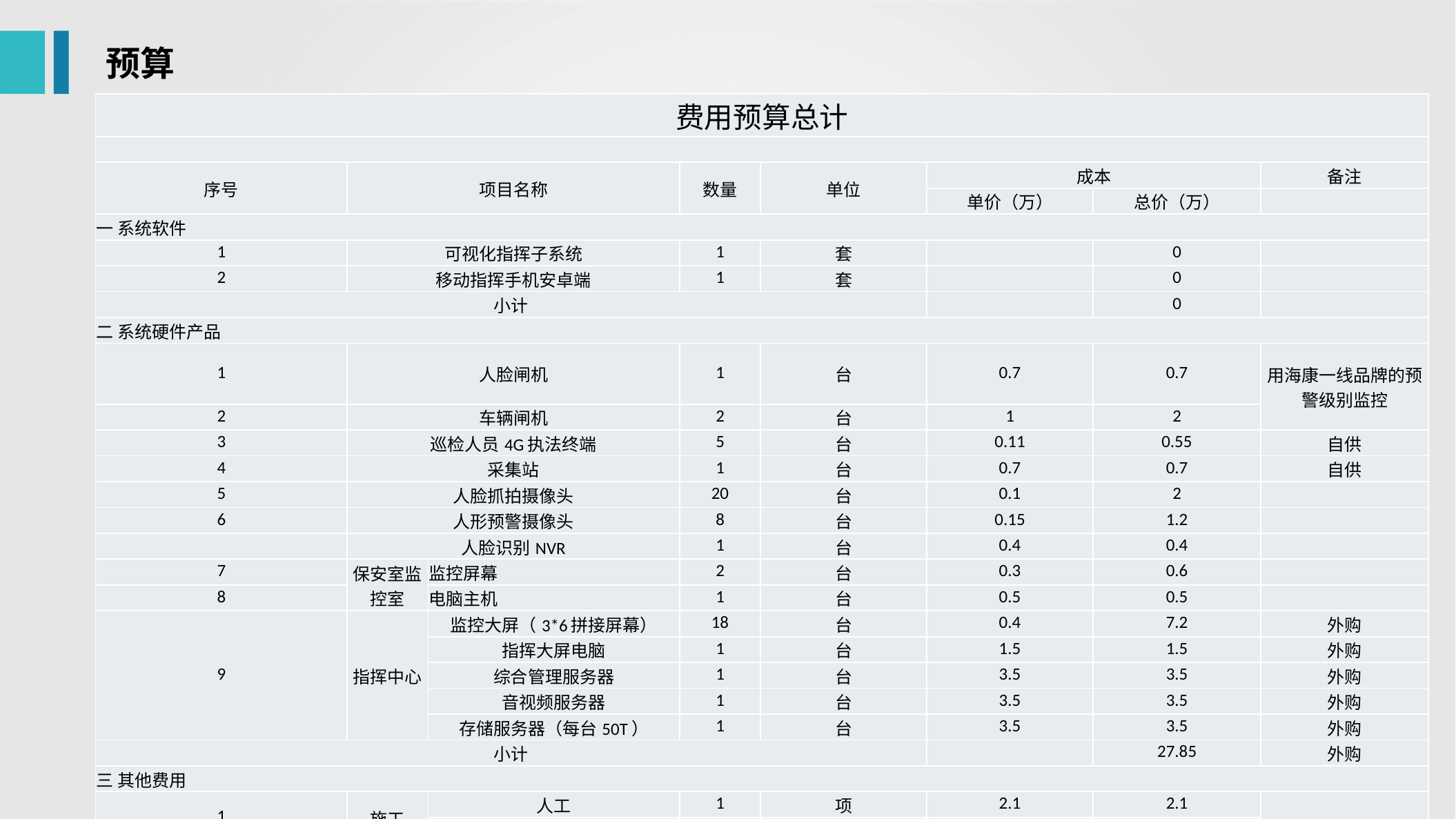

预算
| 费用预算总计 |  |  |  |  |  |  |  |
| --- | --- | --- | --- | --- | --- | --- | --- |
|  |  |  |  |  |  |  |  |
| 序号 | 项目名称 |  | 数量 | 单位 | 成本 |  | 备注 |
|  |  |  |  |  | 单价（万） | 总价（万） |  |
| 一 系统软件 |  |  |  |  |  |  |  |
| 1 | 可视化指挥子系统 |  | 1 | 套 |  | 0 |  |
| 2 | 移动指挥手机安卓端 |  | 1 | 套 |  | 0 |  |
| 小计 |  |  |  |  |  | 0 |  |
| 二 系统硬件产品 |  |  |  |  |  |  |  |
| 1 | 人脸闸机 |  | 1 | 台 | 0.7 | 0.7 | 用海康一线品牌的预警级别监控 |
| 2 | 车辆闸机 |  | 2 | 台 | 1 | 2 |  |
| 3 | 巡检人员4G执法终端 |  | 5 | 台 | 0.11 | 0.55 | 自供 |
| 4 | 采集站 |  | 1 | 台 | 0.7 | 0.7 | 自供 |
| 5 | 人脸抓拍摄像头 |  | 20 | 台 | 0.1 | 2 |  |
| 6 | 人形预警摄像头 |  | 8 | 台 | 0.15 | 1.2 |  |
|  | 人脸识别NVR |  | 1 | 台 | 0.4 | 0.4 |  |
| 7 | 保安室监控室 | 监控屏幕 | 2 | 台 | 0.3 | 0.6 |  |
| 8 |  | 电脑主机 | 1 | 台 | 0.5 | 0.5 |  |
| 9 | 指挥中心 | 监控大屏（3\*6拼接屏幕） | 18 | 台 | 0.4 | 7.2 | 外购 |
|  |  | 指挥大屏电脑 | 1 | 台 | 1.5 | 1.5 | 外购 |
|  |  | 综合管理服务器 | 1 | 台 | 3.5 | 3.5 | 外购 |
|  |  | 音视频服务器 | 1 | 台 | 3.5 | 3.5 | 外购 |
|  |  | 存储服务器（每台50T） | 1 | 台 | 3.5 | 3.5 | 外购 |
| 小计 |  |  |  |  |  | 27.85 | 外购 |
| 三 其他费用 |  |  |  |  |  |  |  |
| 1 | 施工 | 人工 | 1 | 项 | 2.1 | 2.1 |  |
|  |  | 电线，供网 | 1 | 项 | 1 | 1 |  |
| 2 |  |  |  |  |  |  |  |
| 小计 |  |  |  |  |  | 3.1 |  |
| 总计 |  |  |  |  |  | 30.95 |  |